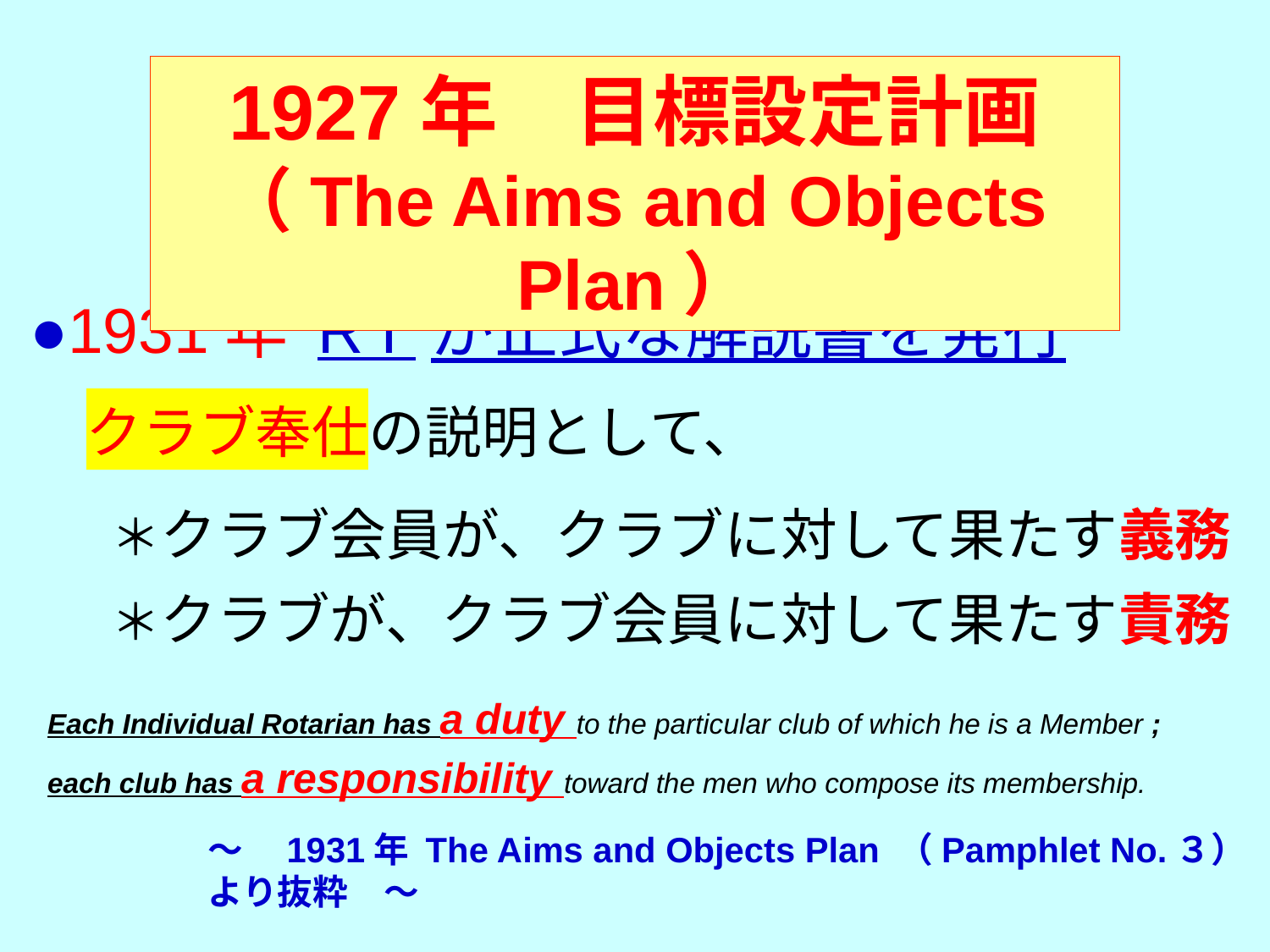

1927年　目標設定計画
（The Aims and Objects Plan）
●1931年 R I が正式な解説書を発行

　クラブ奉仕の説明として、
　　＊クラブ会員が、クラブに対して果たす義務

　　＊クラブが、クラブ会員に対して果たす責務
Each Individual Rotarian has a duty to the particular club of which he is a Member ;
each club has a responsibility toward the men who compose its membership.
～　1931年 The Aims and Objects Plan （Pamphlet No.３）より抜粋　～